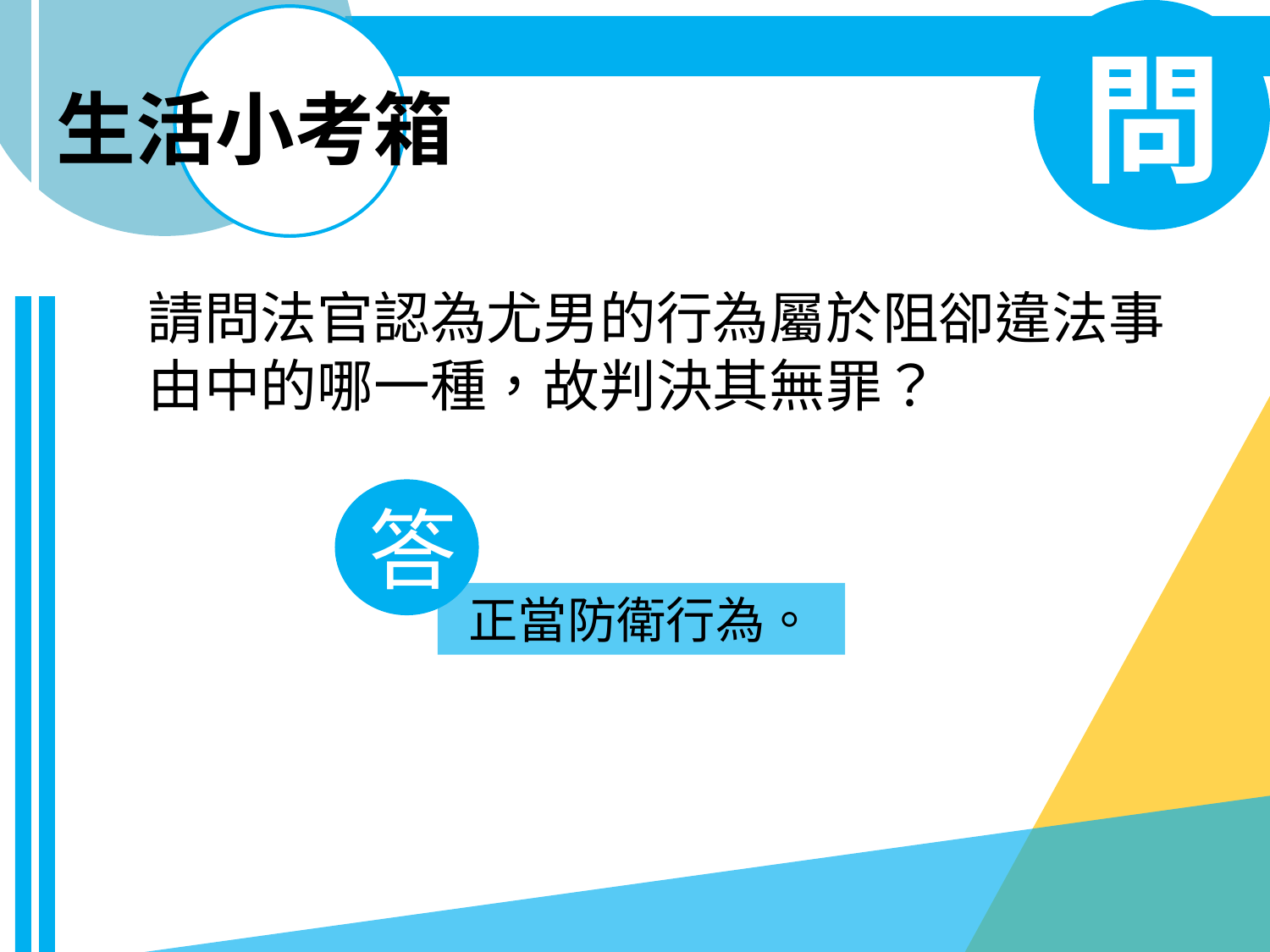

# 生活小考箱
請問法官認為尤男的行為屬於阻卻違法事由中的哪一種，故判決其無罪？
答
正當防衛行為。